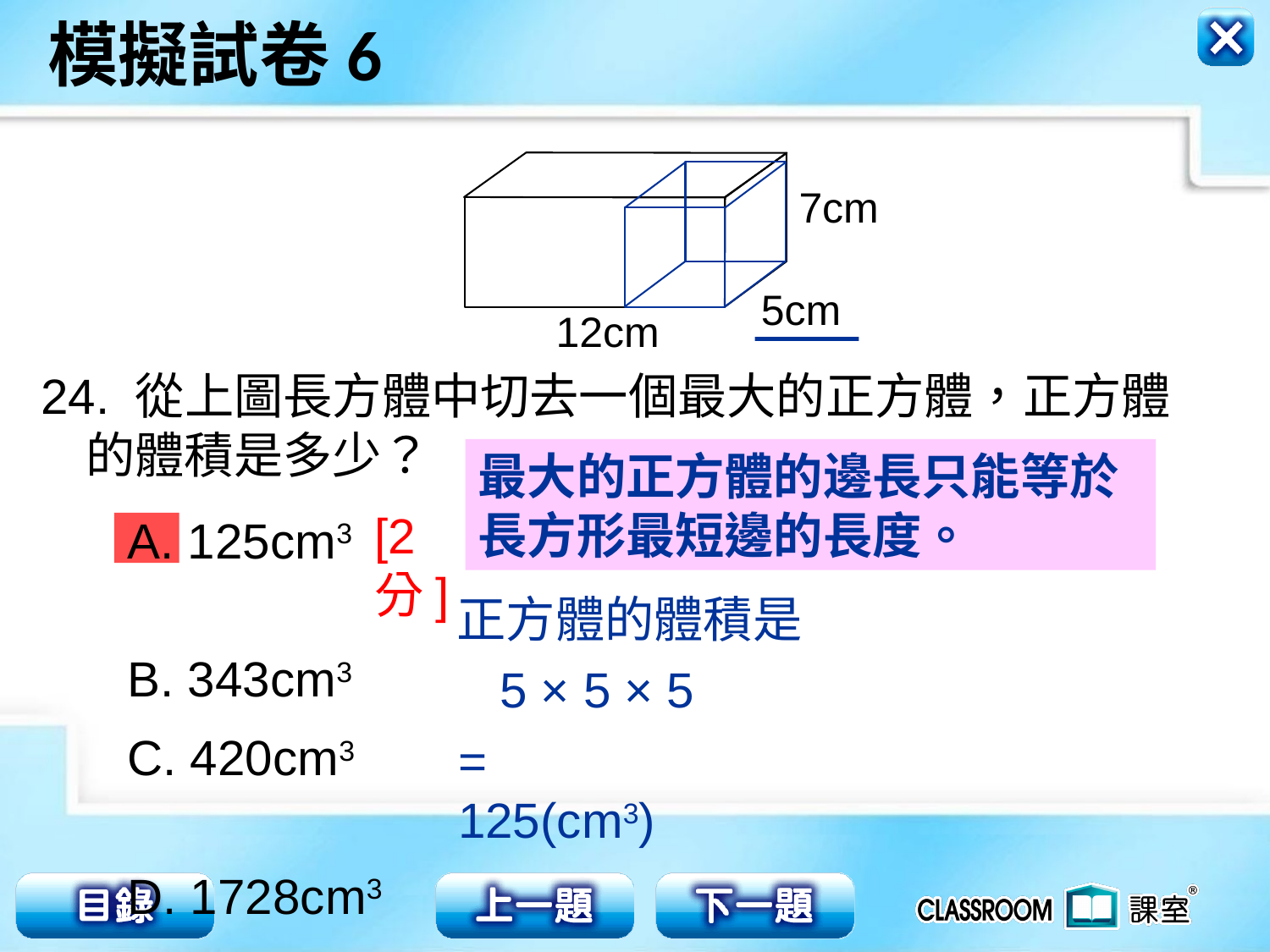

24. 從上圖長方體中切去一個最大的正方體，正方體
   的體積是多少？

7cm
5cm
12cm

最大的正方體的邊長只能等於
長方形最短邊的長度。
[2分]
A. 125cm3
B. 343cm3
C. 420cm3
D. 1728cm3

正方體的體積是
 5 × 5 × 5
= 125(cm3)